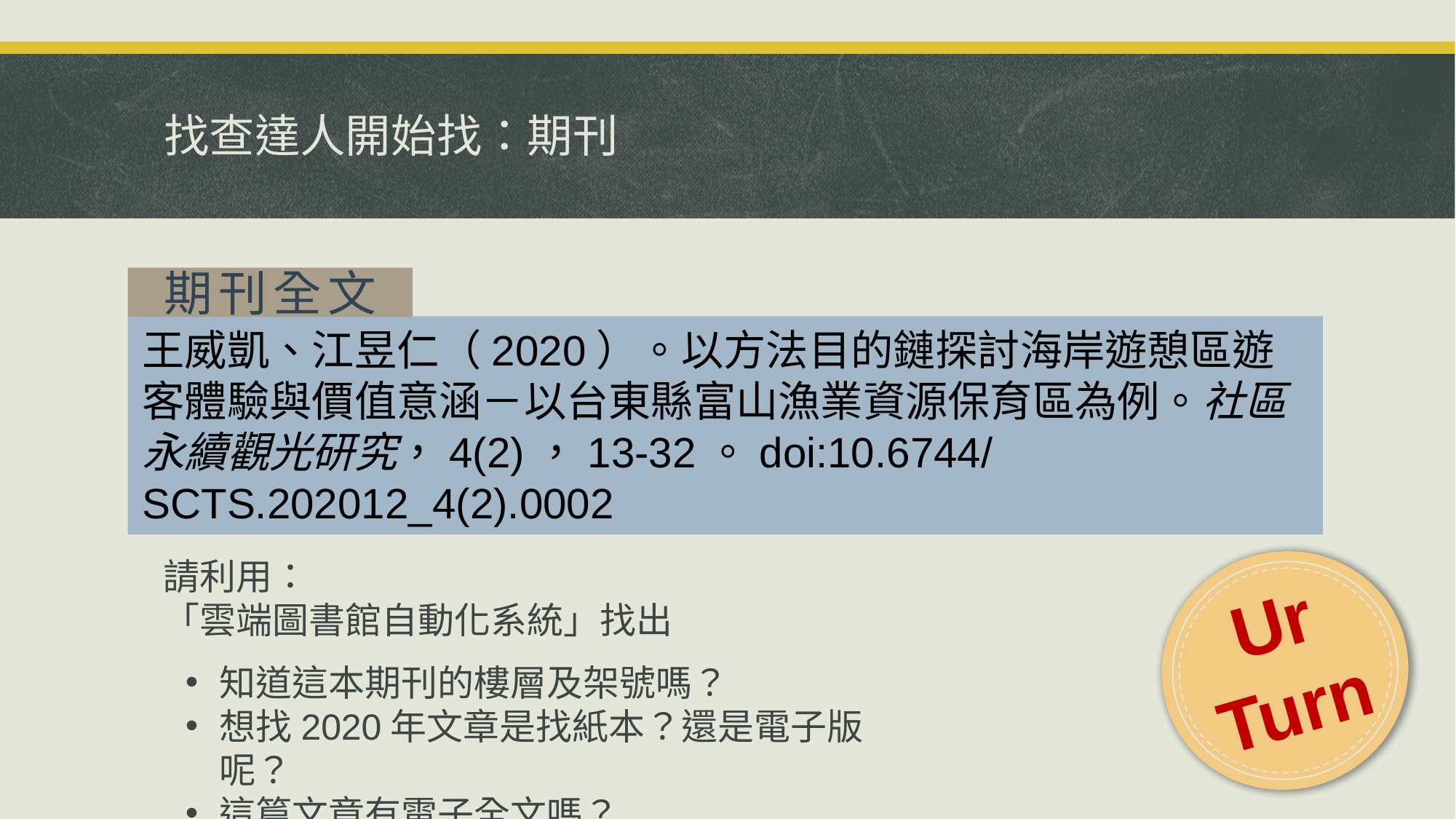

# 找查達人開始找：期刊
期刊全文
王威凱、江昱仁（2020）。以方法目的鏈探討海岸遊憩區遊客體驗與價值意涵－以台東縣富山漁業資源保育區為例。社區永續觀光研究，4(2)，13-32。doi:10.6744/SCTS.202012_4(2).0002
請利用：
「雲端圖書館自動化系統」找出

Ur
Turn
知道這本期刊的樓層及架號嗎？
想找2020年文章是找紙本？還是電子版呢？
這篇文章有電子全文嗎？
21